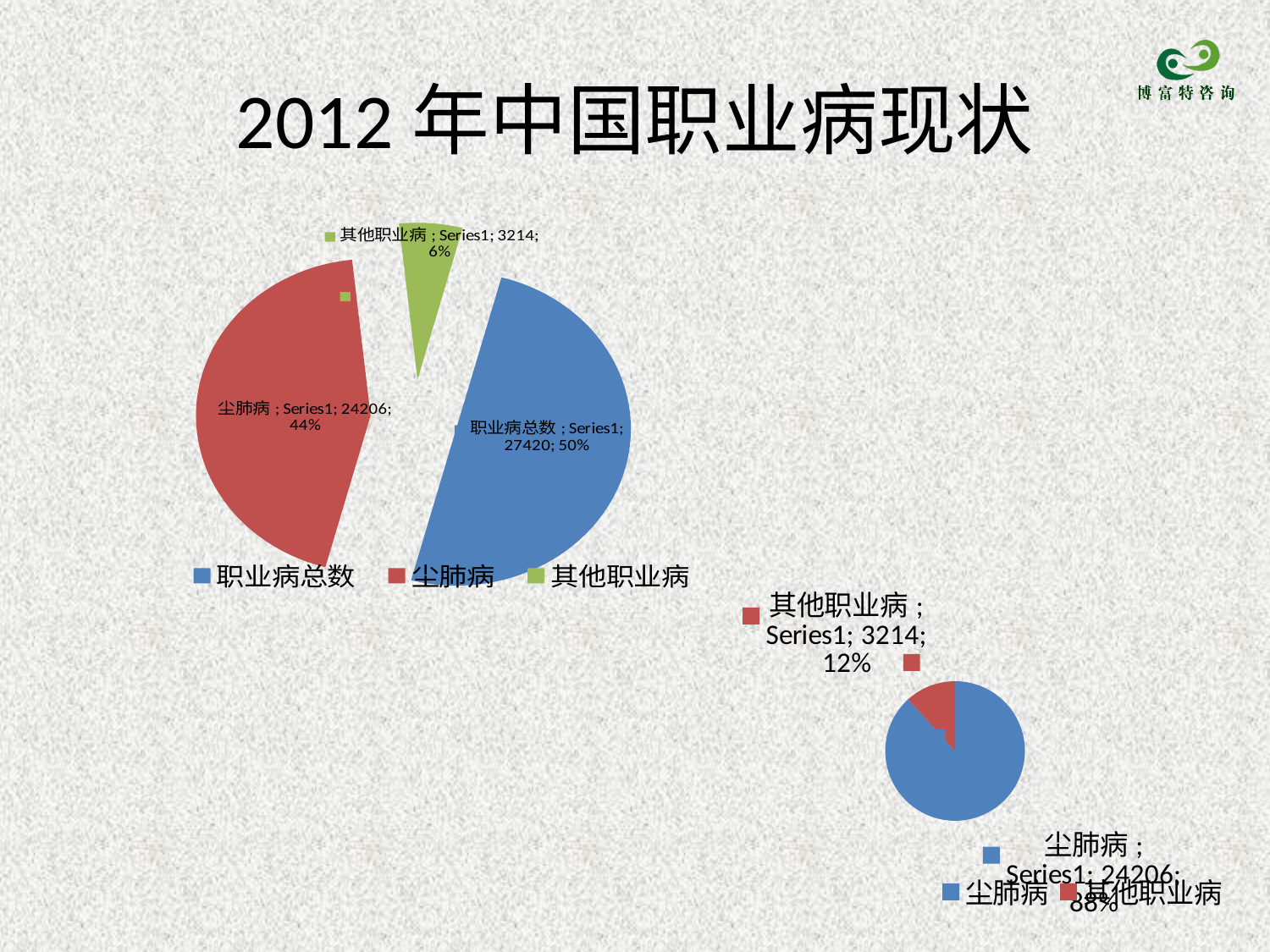

# 2012年中国职业病现状

### Chart

| Category |  |
|---|---|
| 职业病总数 | 27420.0 |
| 尘肺病 | 24206.0 |
| 其他职业病 | 3214.0 |

[unsupported chart]